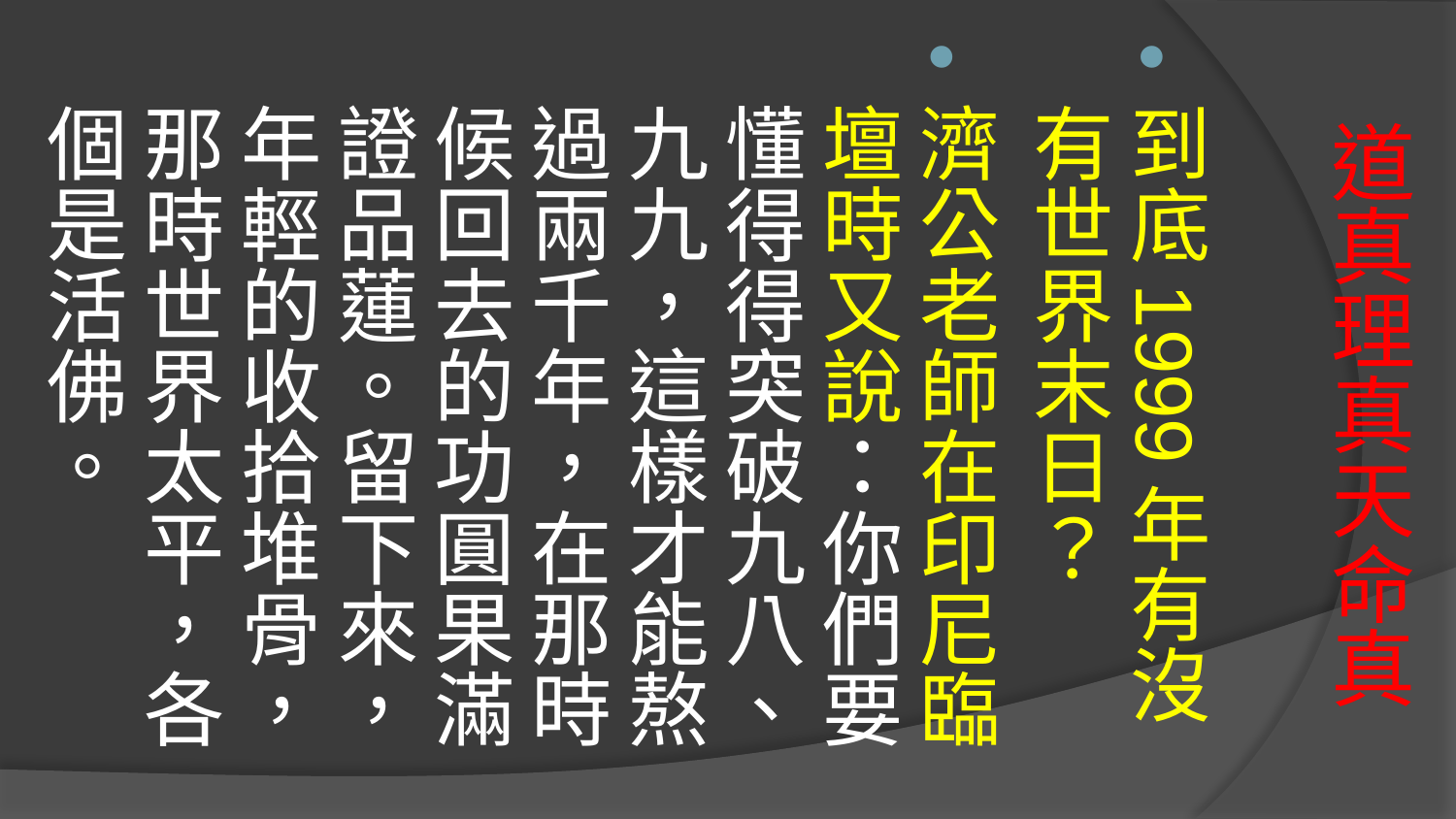

到底1999年有沒有世界末日？
濟公老師在印尼臨壇時又說：你們要懂得得突破九八、九九，這樣才能熬過兩千年，在那時候回去的功圓果滿證品蓮。留下來，年輕的收拾堆骨，那時世界太平，各個是活佛。
# 道真理真天命真